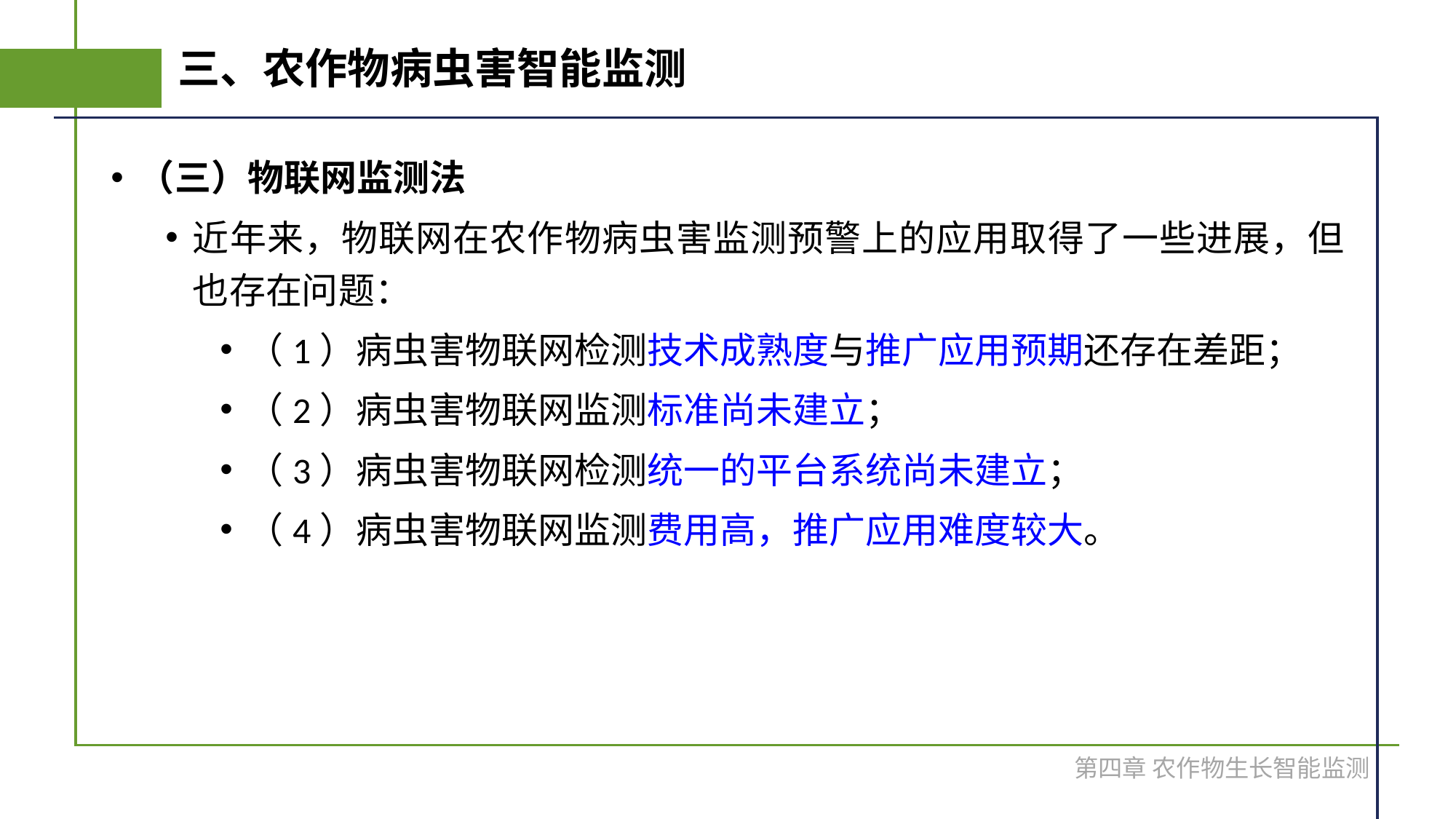

# 三、农作物病虫害智能监测
（三）物联网监测法
近年来，物联网在农作物病虫害监测预警上的应用取得了一些进展，但也存在问题：
（1）病虫害物联网检测技术成熟度与推广应用预期还存在差距；
（2）病虫害物联网监测标准尚未建立；
（3）病虫害物联网检测统一的平台系统尚未建立；
（4）病虫害物联网监测费用高，推广应用难度较大。
第四章 农作物生长智能监测